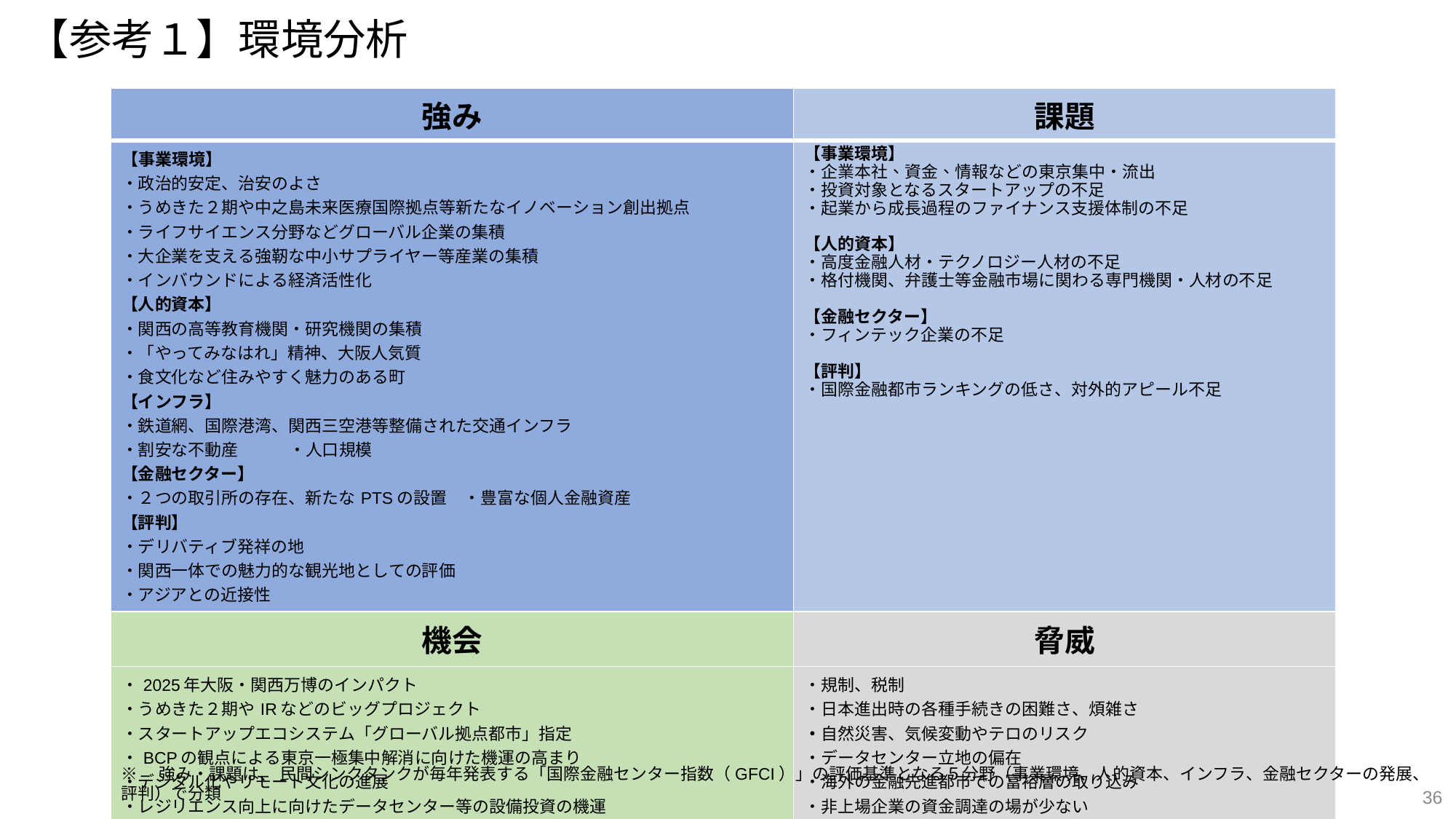

【参考１】環境分析

| 強み | 課題 |
| --- | --- |
| 【事業環境】 ・政治的安定、治安のよさ ・うめきた２期や中之島未来医療国際拠点等新たなイノベーション創出拠点 ・ライフサイエンス分野などグローバル企業の集積 ・大企業を支える強靭な中小サプライヤー等産業の集積 ・インバウンドによる経済活性化 【人的資本】 ・関西の高等教育機関・研究機関の集積 ・「やってみなはれ」精神、大阪人気質　 ・食文化など住みやすく魅力のある町 【インフラ】 ・鉄道網、国際港湾、関西三空港等整備された交通インフラ ・割安な不動産　　　・人口規模 【金融セクター】 ・２つの取引所の存在、新たなPTSの設置　・豊富な個人金融資産 【評判】 ・デリバティブ発祥の地 ・関西一体での魅力的な観光地としての評価 ・アジアとの近接性 | 【事業環境】 ・企業本社、資金、情報などの東京集中・流出　 ・投資対象となるスタートアップの不足 ・起業から成長過程のファイナンス支援体制の不足 【人的資本】 ・高度金融人材・テクノロジー人材の不足 ・格付機関、弁護士等金融市場に関わる専門機関・人材の不足 【金融セクター】 ・フィンテック企業の不足　　　　 【評判】 ・国際金融都市ランキングの低さ、対外的アピール不足 |
| 機会 | 脅威 |
| ・2025年大阪・関西万博のインパクト ・うめきた２期やIRなどのビッグプロジェクト ・スタートアップエコシステム「グローバル拠点都市」指定 ・BCPの観点による東京一極集中解消に向けた機運の高まり ・デジタル化やリモート文化の進展 ・レジリエンス向上に向けたデータセンター等の設備投資の機運 ・世界的なESG投資の流れの加速 ・フィンテックを活用した金融サービスの広がり | ・規制、税制 ・日本進出時の各種手続きの困難さ、煩雑さ ・自然災害、気候変動やテロのリスク ・データセンター立地の偏在 ・海外の金融先進都市での富裕層の取り込み ・非上場企業の資金調達の場が少ない ・株式の流動性の低さ |
※　強み・課題は、 民間シンクタンクが毎年発表する「国際金融センター指数（GFCI）」の評価基準となる５分野（事業環境、人的資本、インフラ、金融セクターの発展、評判）で分類
36